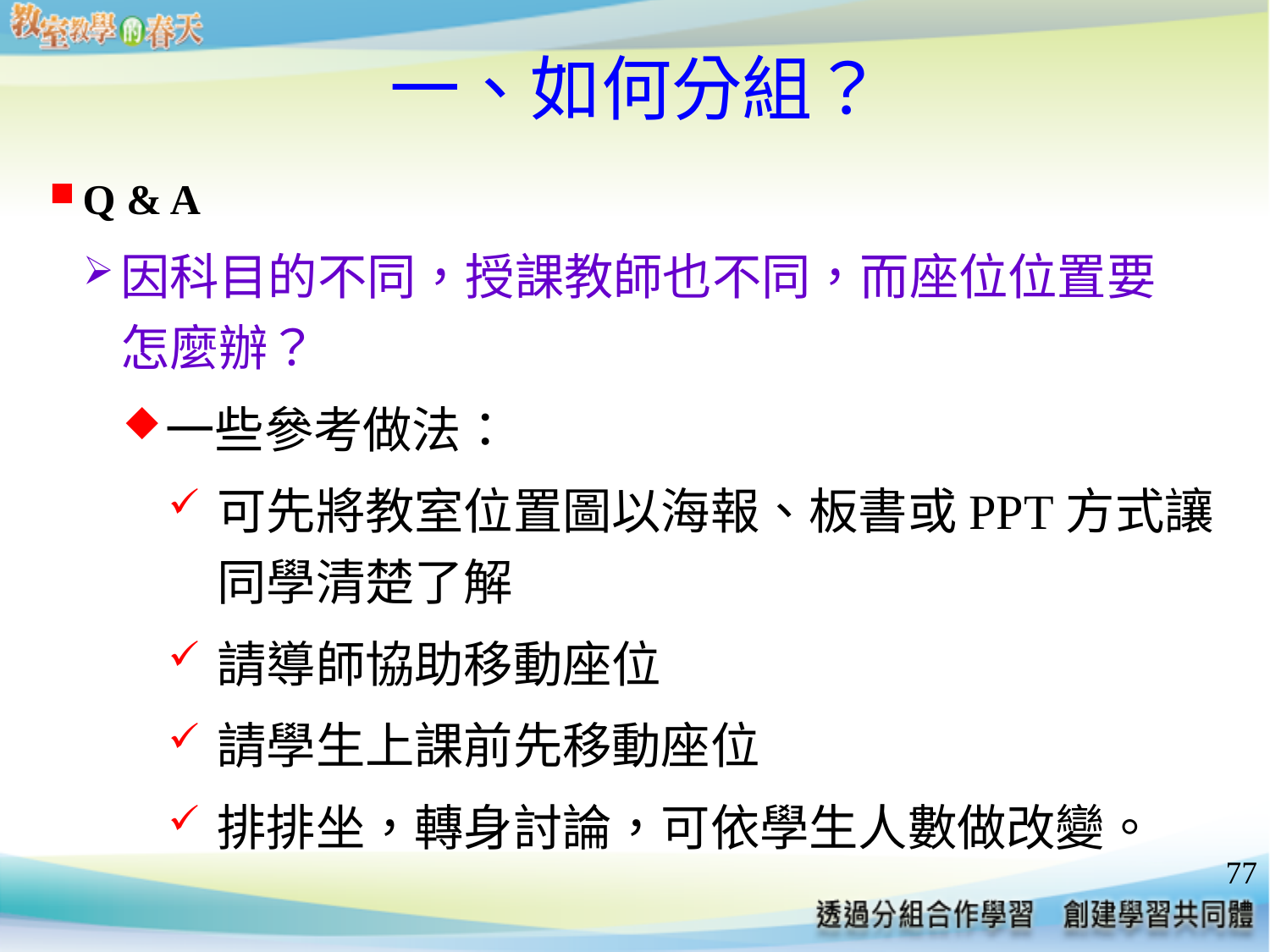

# 一、如何分組？
Q & A
因科目的不同，授課教師也不同，而座位位置要
怎麼辦？
一些參考做法：
可先將教室位置圖以海報、板書或PPT方式讓同學清楚了解
請導師協助移動座位
請學生上課前先移動座位
排排坐，轉身討論，可依學生人數做改變。

77